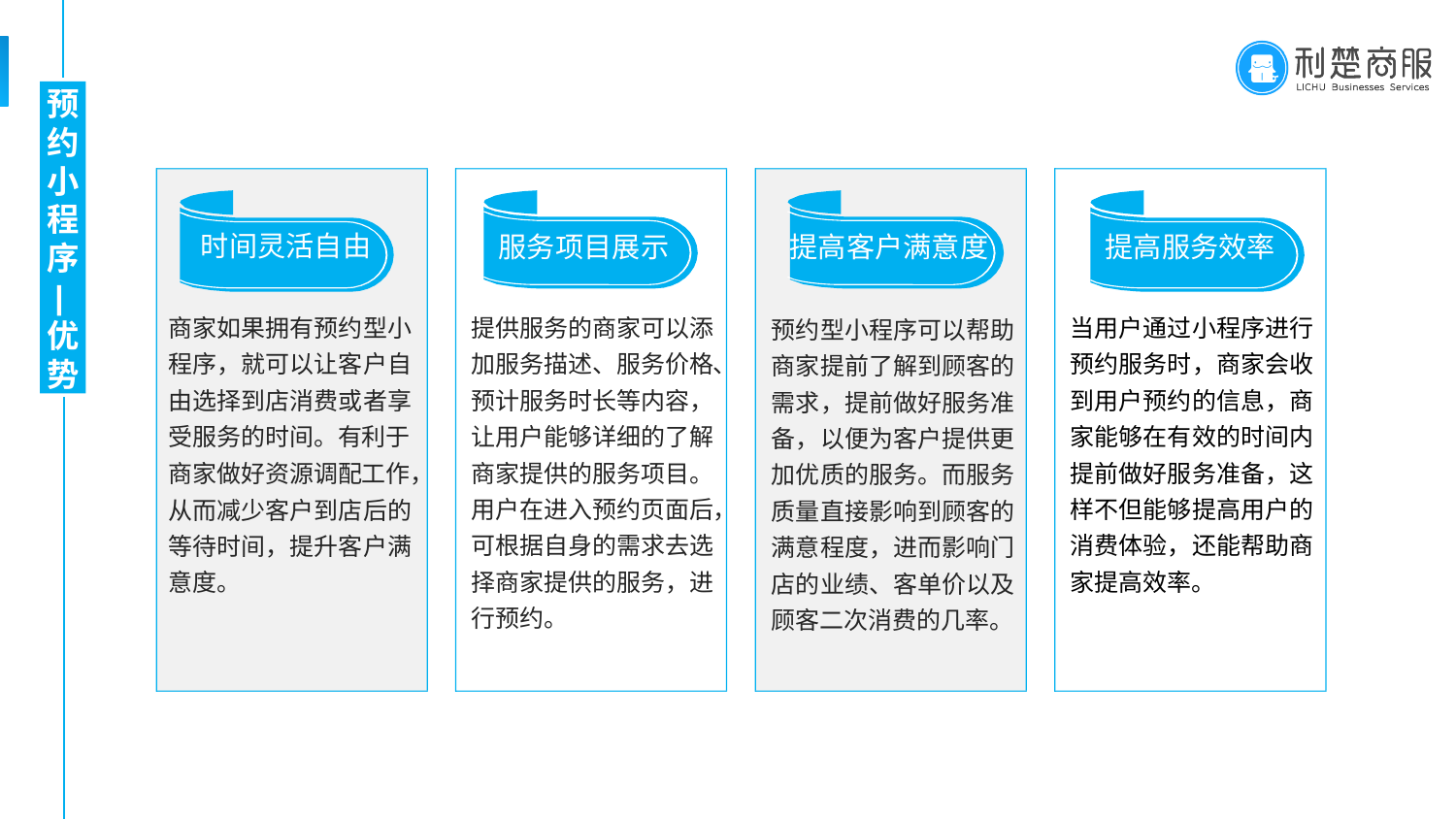

# 预 约 小 程 序
|  优 势

时间灵活自由
服务项目展示
提高客户满意度

预约型小程序可以帮助 商家提前了解到顾客的 需求，提前做好服务准 备，以便为客户提供更 加优质的服务。而服务 质量直接影响到顾客的 满意程度，进而影响门 店的业绩、客单价以及 顾客二次消费的几率。
提高服务效率
提供服务的商家可以添 加服务描述、服务价格、 预计服务时长等内容，  让用户能够详细的了解 商家提供的服务项目。 用户在进入预约页面后， 可根据自身的需求去选 择商家提供的服务，进 行预约。
当用户通过小程序进行 预约服务时，商家会收 到用户预约的信息，商 家能够在有效的时间内 提前做好服务准备，这 样不但能够提高用户的 消费体验，还能帮助商 家提高效率。
商家如果拥有预约型小 程序，就可以让客户自 由选择到店消费或者享 受服务的时间。有利于

商家做好资源调配工作，
从而减少客户到店后的 等待时间，提升客户满 意度。